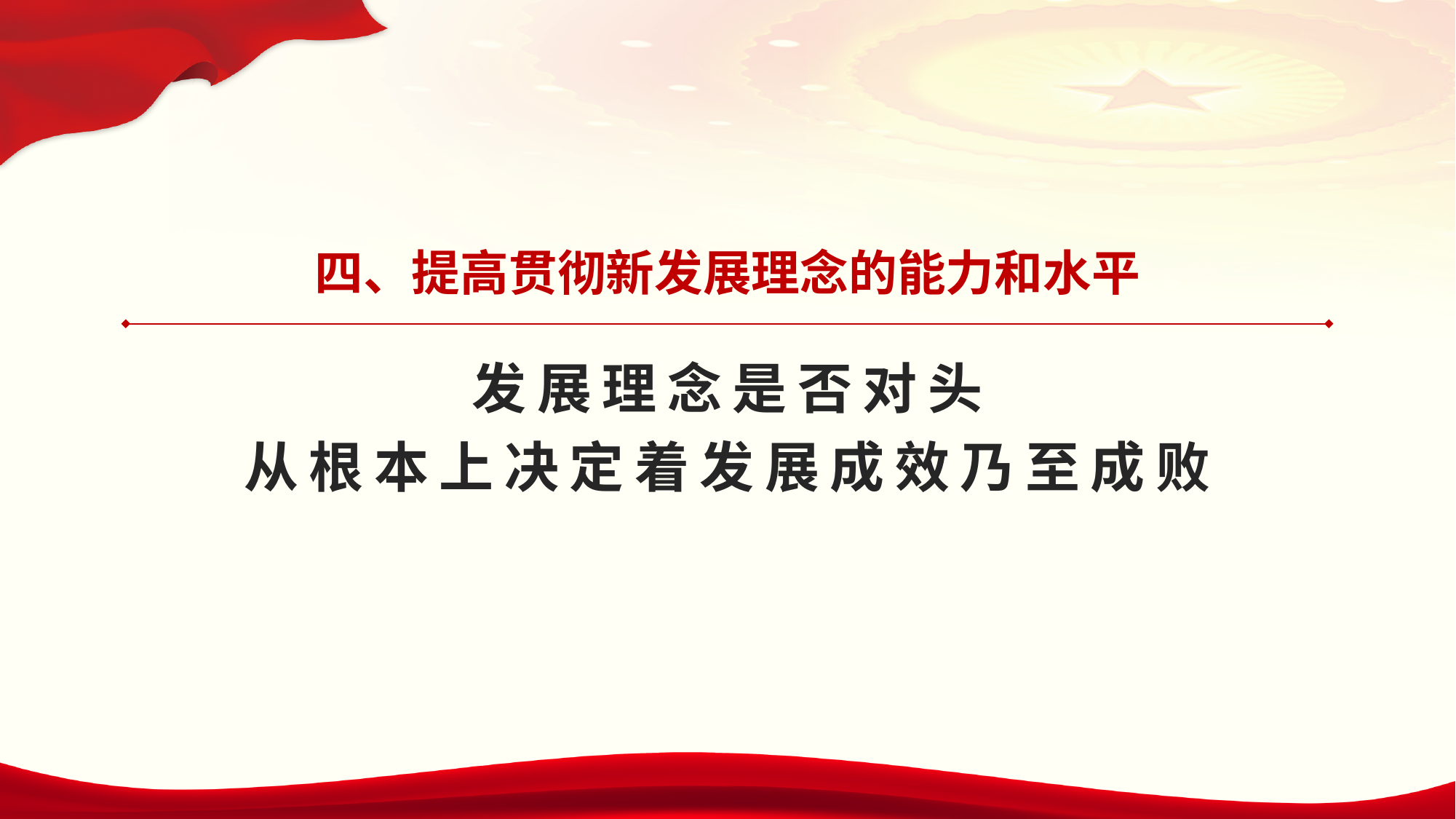

四、提高贯彻新发展理念的能力和水平
发展理念是否对头
从根本上决定着发展成效乃至成败